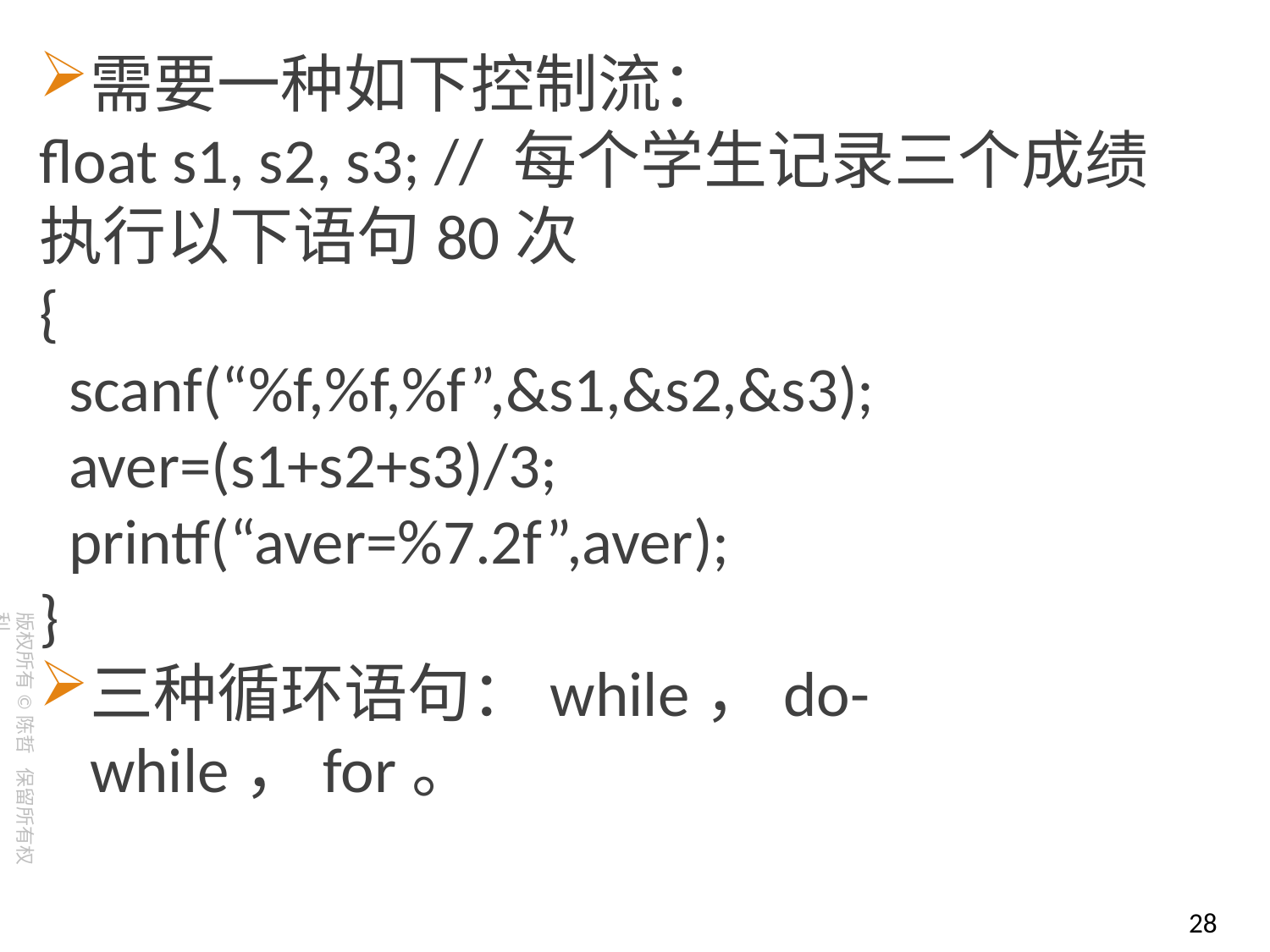

需要一种如下控制流：
float s1, s2, s3; // 每个学生记录三个成绩
执行以下语句80次
{
  scanf(“%f,%f,%f”,&s1,&s2,&s3);
  aver=(s1+s2+s3)/3;
  printf(“aver=%7.2f”,aver);
}
三种循环语句：while，do-while，for。

28